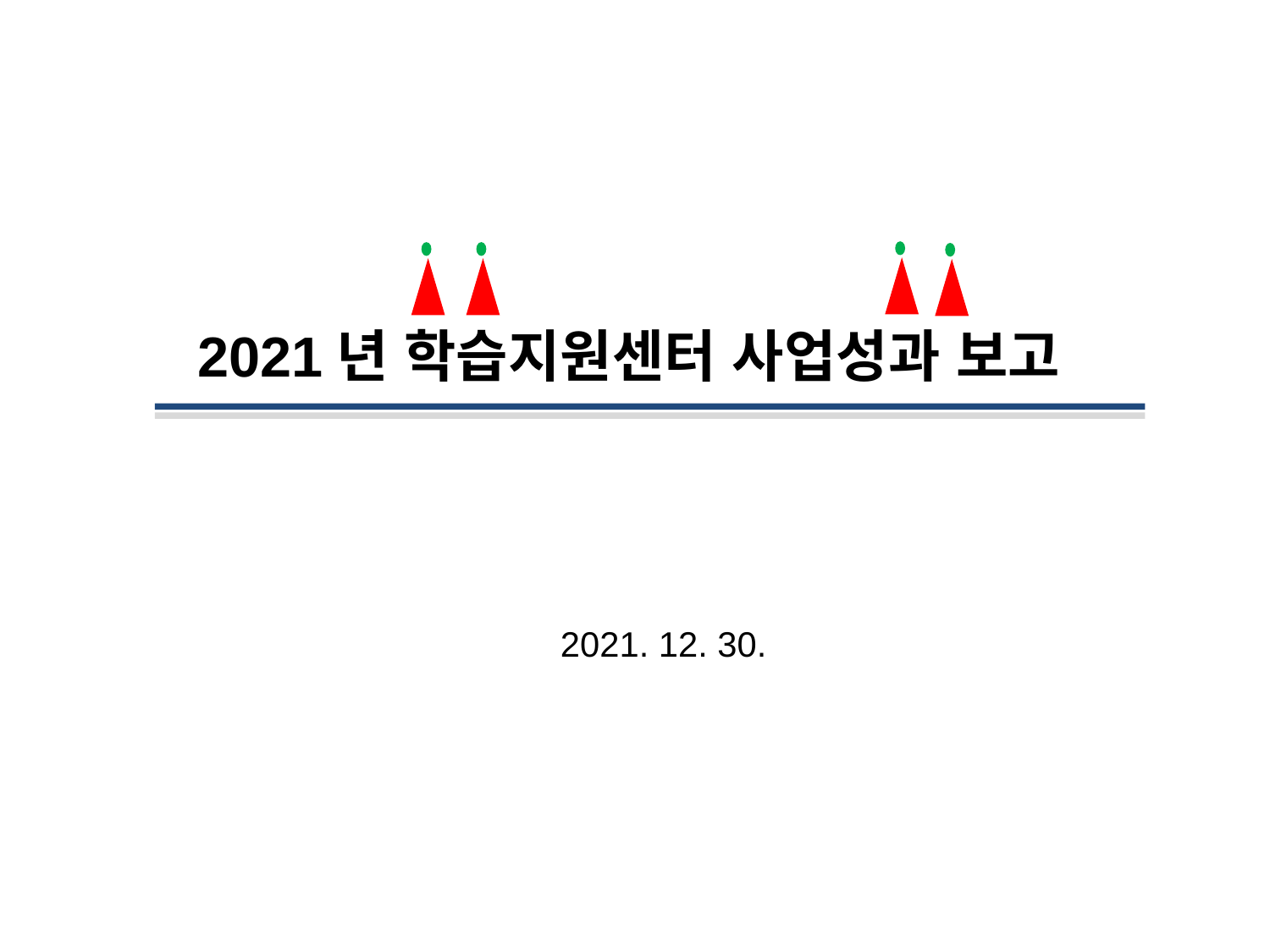

2021년 학습지원센터 사업성과 보고

2021. 12. 30.